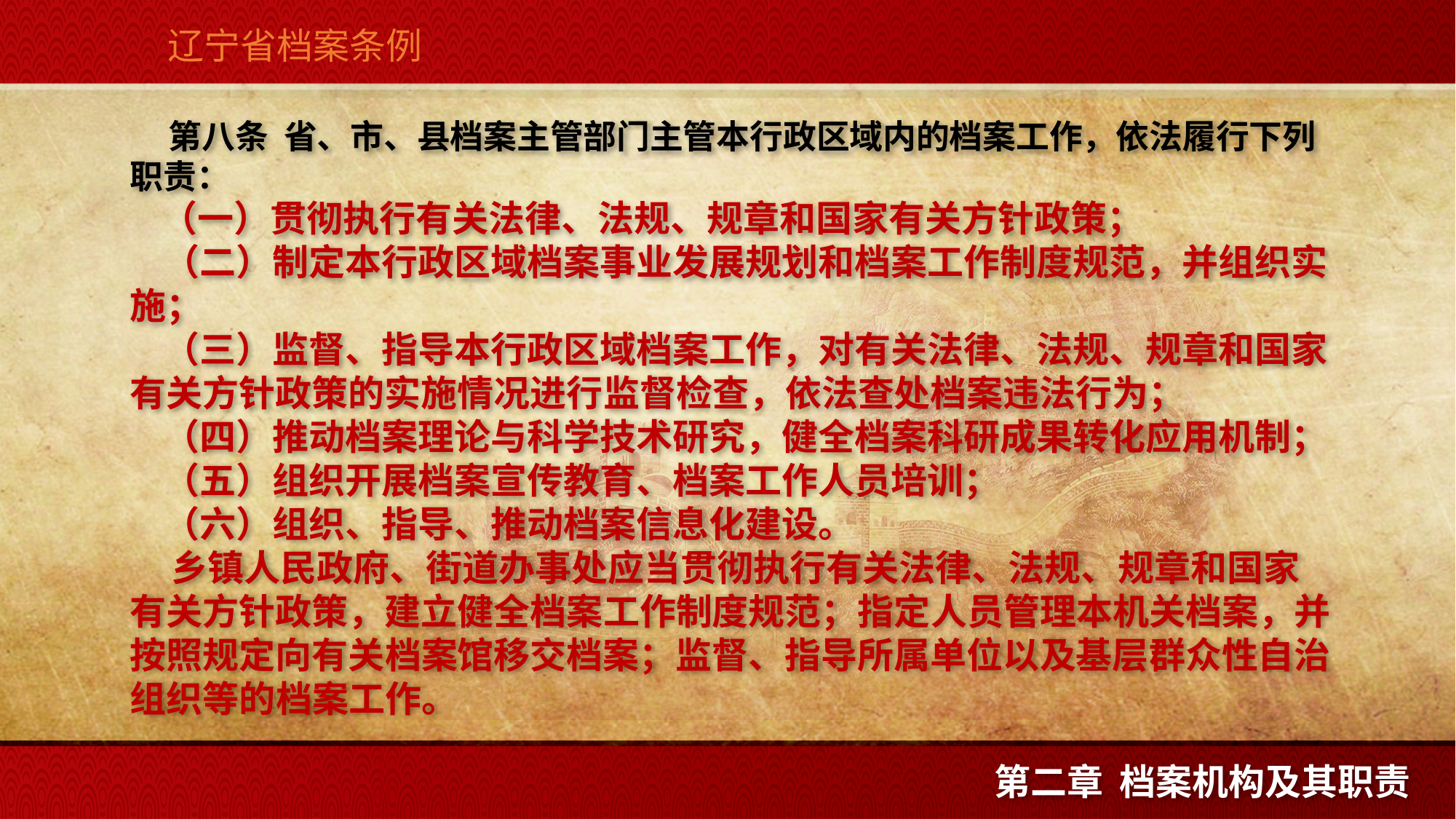

辽宁省档案条例
    第八条  省、市、县档案主管部门主管本行政区域内的档案工作，依法履行下列职责：
   （一）贯彻执行有关法律、法规、规章和国家有关方针政策；
   （二）制定本行政区域档案事业发展规划和档案工作制度规范，并组织实施；
   （三）监督、指导本行政区域档案工作，对有关法律、法规、规章和国家有关方针政策的实施情况进行监督检查，依法查处档案违法行为；
   （四）推动档案理论与科学技术研究，健全档案科研成果转化应用机制；
   （五）组织开展档案宣传教育、档案工作人员培训；
   （六）组织、指导、推动档案信息化建设。
    乡镇人民政府、街道办事处应当贯彻执行有关法律、法规、规章和国家有关方针政策，建立健全档案工作制度规范；指定人员管理本机关档案，并按照规定向有关档案馆移交档案；监督、指导所属单位以及基层群众性自治组织等的档案工作。
第二章  档案机构及其职责